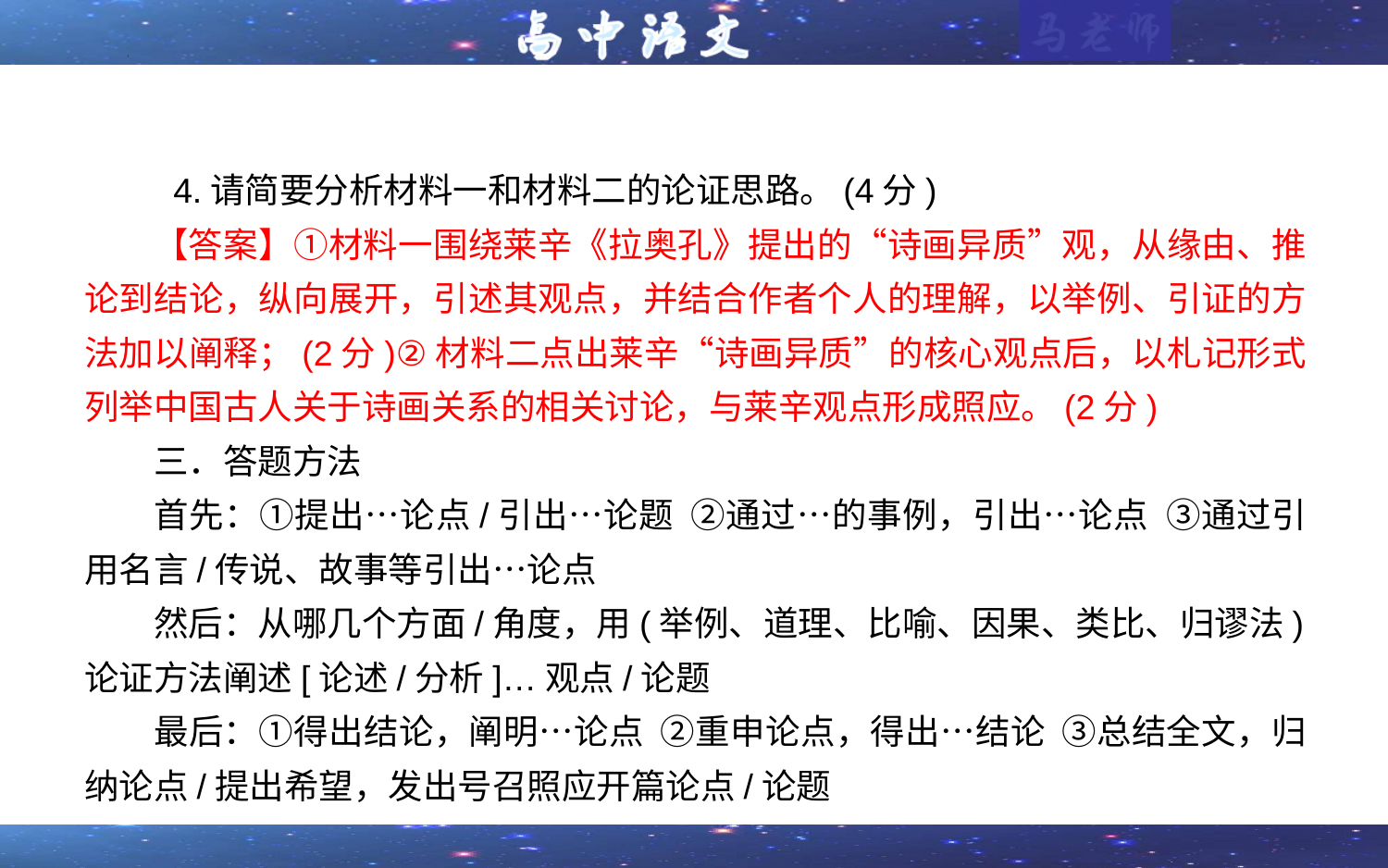

4.请简要分析材料一和材料二的论证思路。(4分)
【答案】①材料一围绕莱辛《拉奥孔》提出的“诗画异质”观，从缘由、推论到结论，纵向展开，引述其观点，并结合作者个人的理解，以举例、引证的方法加以阐释；(2分)②材料二点出莱辛“诗画异质”的核心观点后，以札记形式列举中国古人关于诗画关系的相关讨论，与莱辛观点形成照应。(2分)
三．答题方法
首先：①提出…论点/引出…论题  ②通过…的事例，引出…论点  ③通过引用名言/传说、故事等引出…论点
然后：从哪几个方面/角度，用(举例、道理、比喻、因果、类比、归谬法)论证方法阐述[论述/分析]…观点/论题
最后：①得出结论，阐明…论点  ②重申论点，得出…结论  ③总结全文，归纳论点/提出希望，发出号召照应开篇论点/论题